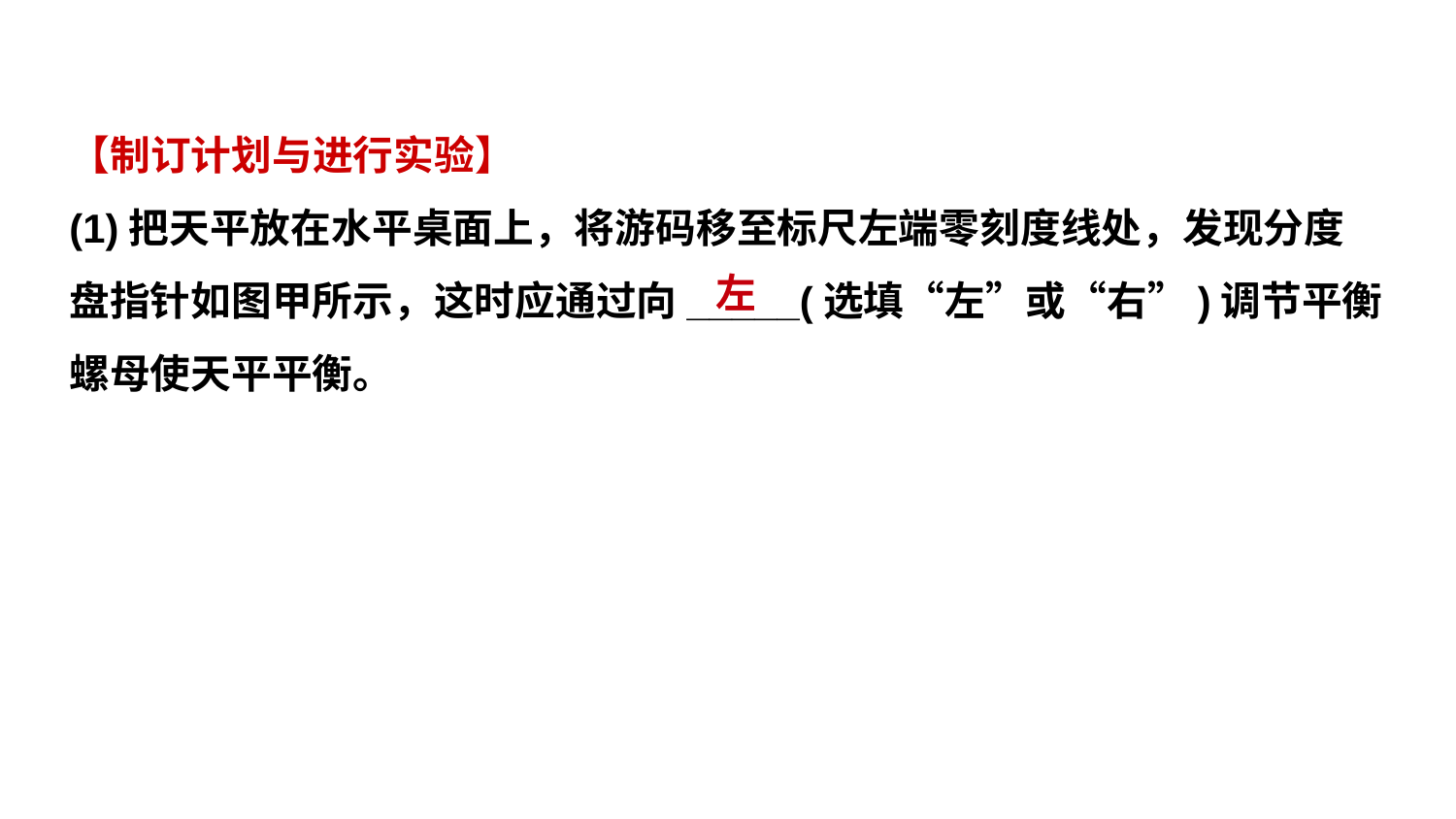

【制订计划与进行实验】
(1)把天平放在水平桌面上，将游码移至标尺左端零刻度线处，发现分度
盘指针如图甲所示，这时应通过向_____(选填“左”或“右”)调节平衡
螺母使天平平衡。
 左